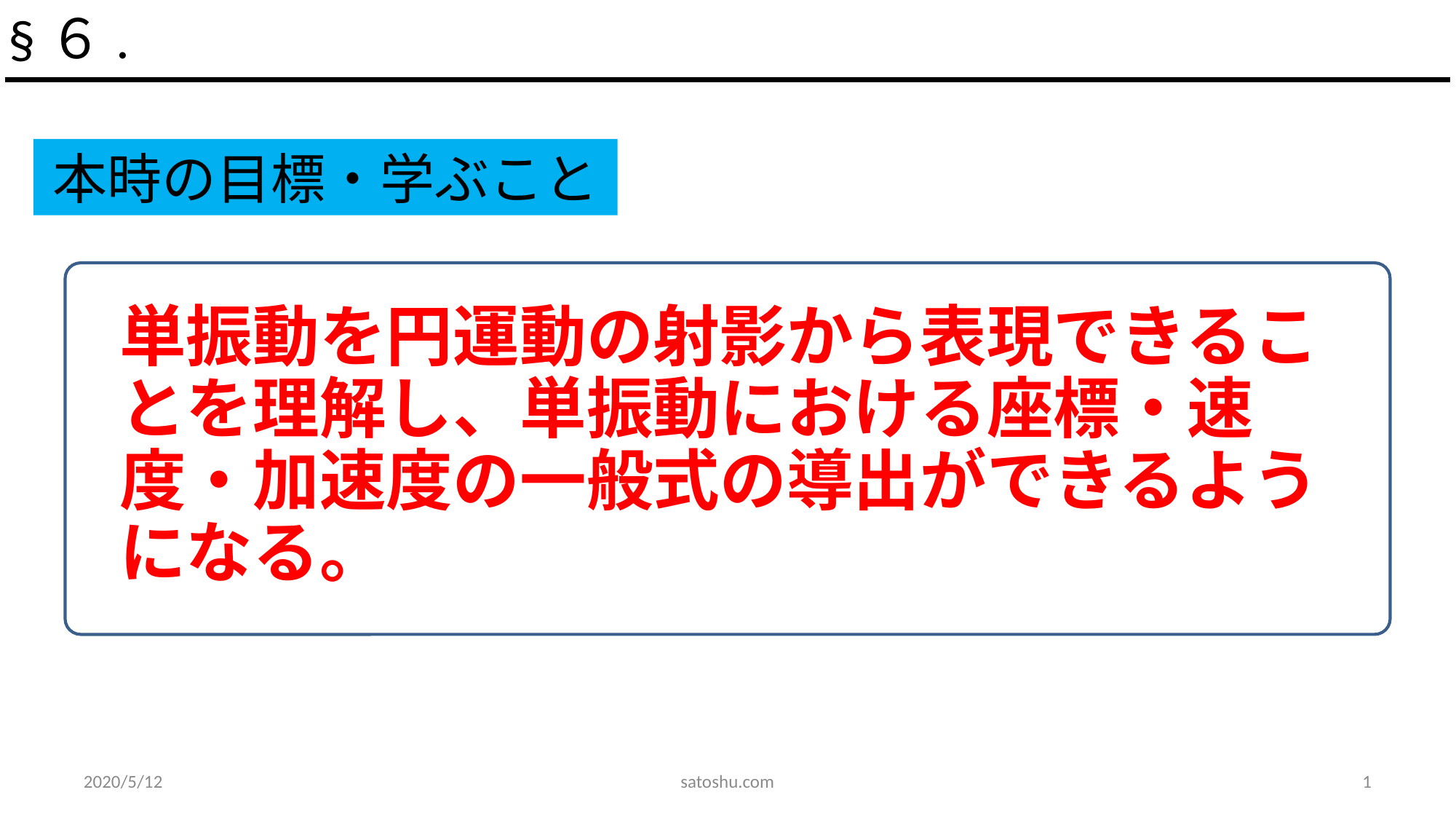

§６.
本時の目標・学ぶこと

単振動を円運動の射影から表現できることを理解し、単振動における座標・速度・加速度の一般式の導出ができるようになる。
2020/5/12
satoshu.com
1